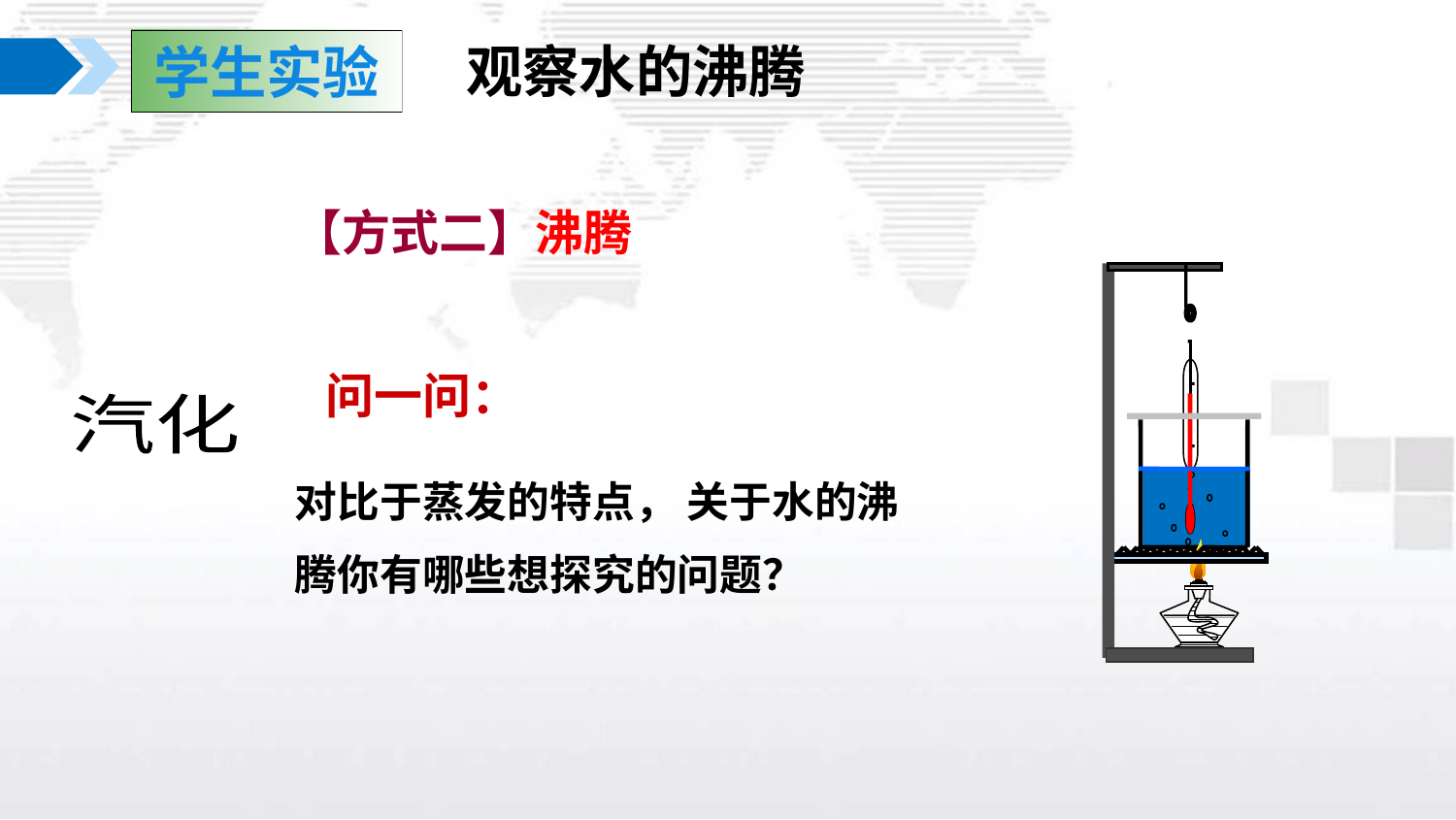

观察水的沸腾
学生实验
【方式二】
沸腾

问一问：
汽化

对比于蒸发的特点， 关于水的沸
腾你有哪些想探究的问题？